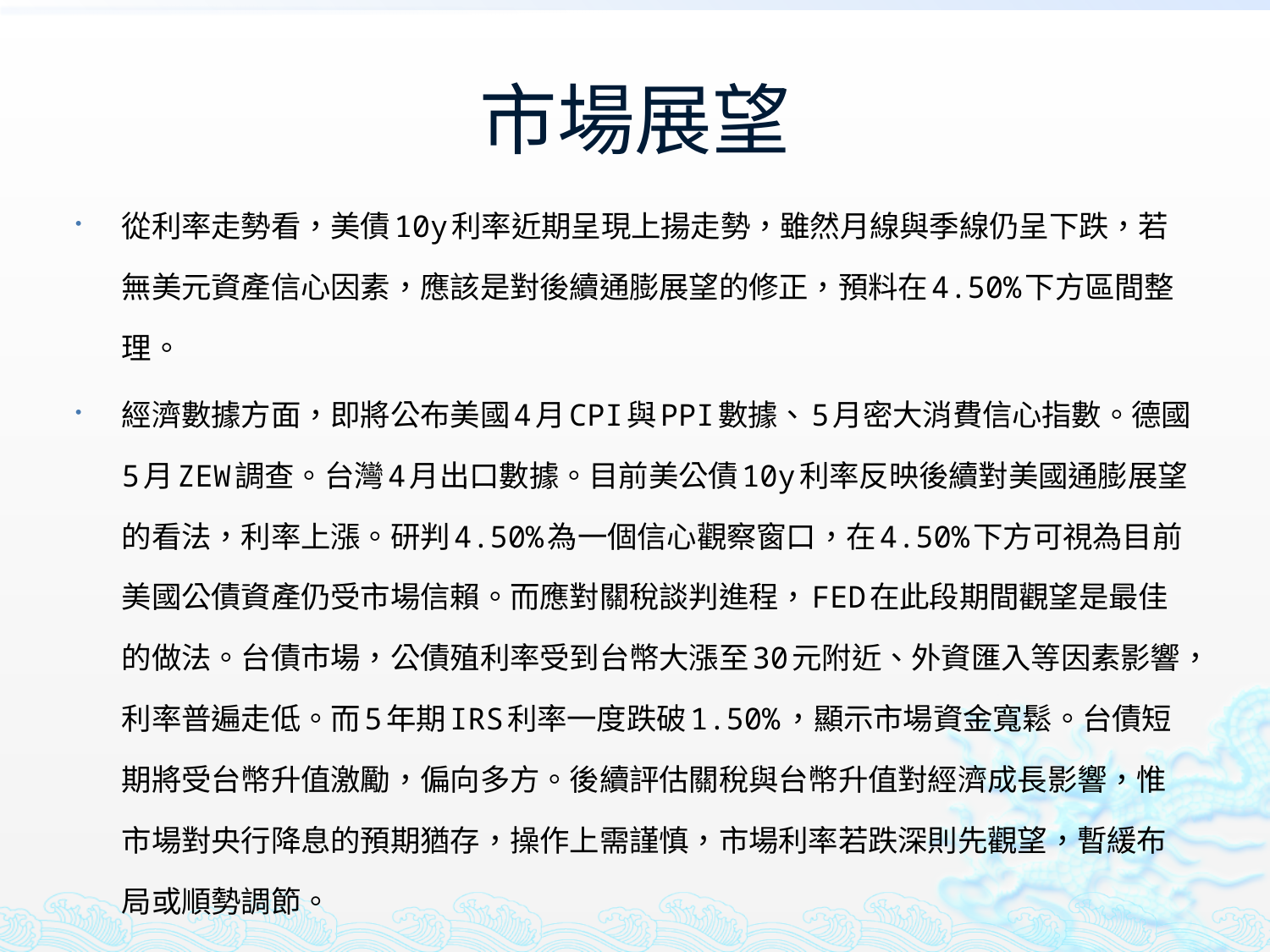

# 市場展望
從利率走勢看，美債10y利率近期呈現上揚走勢，雖然月線與季線仍呈下跌，若無美元資產信心因素，應該是對後續通膨展望的修正，預料在4.50%下方區間整理。
經濟數據方面，即將公布美國4月CPI與PPI數據、5月密大消費信心指數。德國5月ZEW調查。台灣4月出口數據。目前美公債10y利率反映後續對美國通膨展望的看法，利率上漲。研判4.50%為一個信心觀察窗口，在4.50%下方可視為目前美國公債資產仍受市場信賴。而應對關稅談判進程，FED在此段期間觀望是最佳的做法。台債市場，公債殖利率受到台幣大漲至30元附近、外資匯入等因素影響，利率普遍走低。而5年期IRS利率一度跌破1.50%，顯示市場資金寬鬆。台債短期將受台幣升值激勵，偏向多方。後續評估關稅與台幣升值對經濟成長影響，惟市場對央行降息的預期猶存，操作上需謹慎，市場利率若跌深則先觀望，暫緩布局或順勢調節。